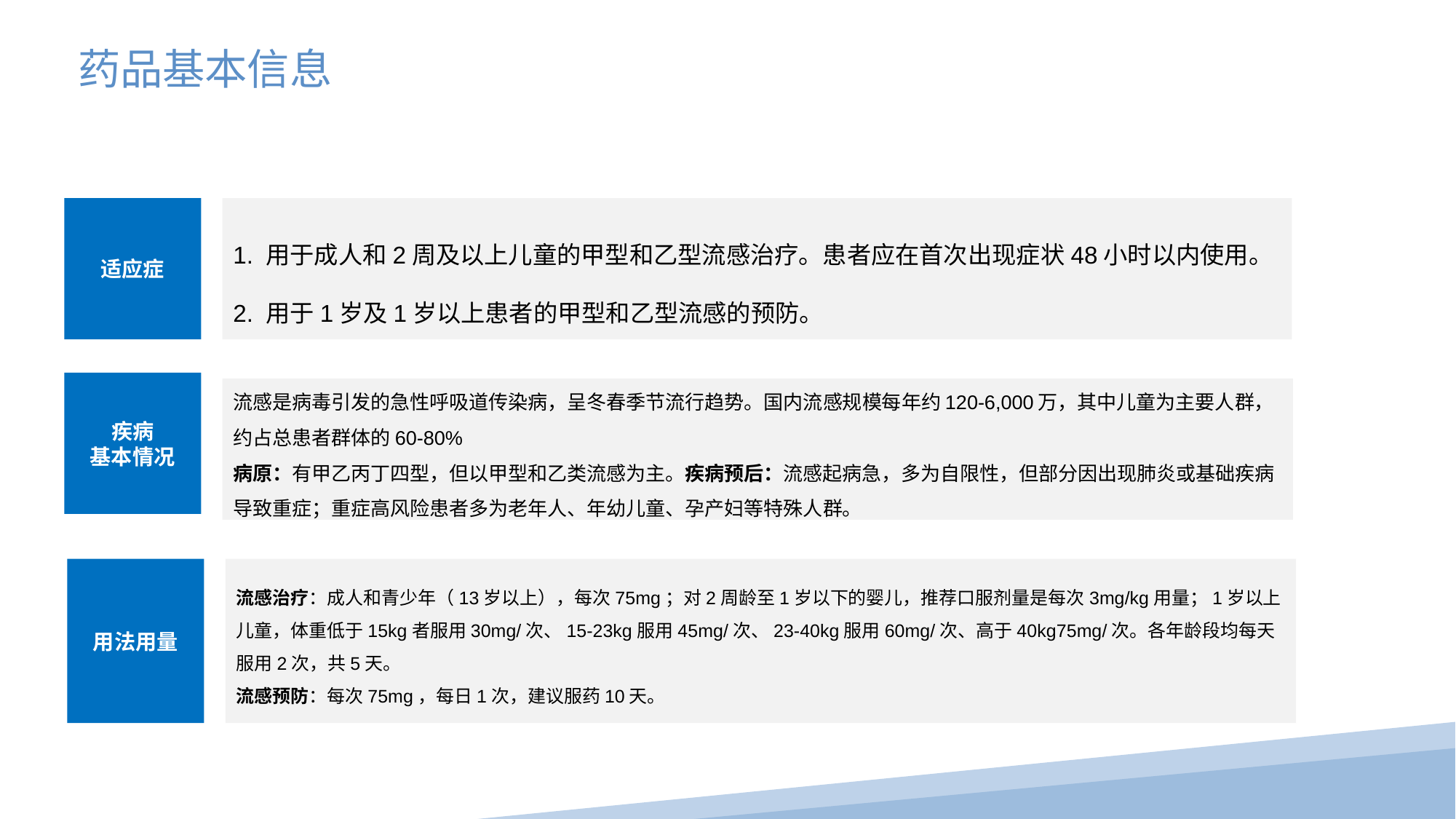

药品基本信息
适应症
1. 用于成人和2周及以上儿童的甲型和乙型流感治疗。患者应在首次出现症状48小时以内使用。
2. 用于1岁及1岁以上患者的甲型和乙型流感的预防。
疾病
基本情况
流感是病毒引发的急性呼吸道传染病，呈冬春季节流行趋势。国内流感规模每年约120-6,000万，其中儿童为主要人群，约占总患者群体的60-80%
病原：有甲乙丙丁四型，但以甲型和乙类流感为主。疾病预后：流感起病急，多为自限性，但部分因出现肺炎或基础疾病导致重症；重症高风险患者多为老年人、年幼儿童、孕产妇等特殊人群。
用法用量
流感治疗：成人和青少年（13岁以上），每次75mg；对2周龄至1岁以下的婴儿，推荐口服剂量是每次3mg/kg用量；1岁以上儿童，体重低于15kg者服用30mg/次、15-23kg服用45mg/次、23-40kg服用60mg/次、高于40kg75mg/次。各年龄段均每天服用2次，共5天。
流感预防：每次75mg，每日1次，建议服药10天。